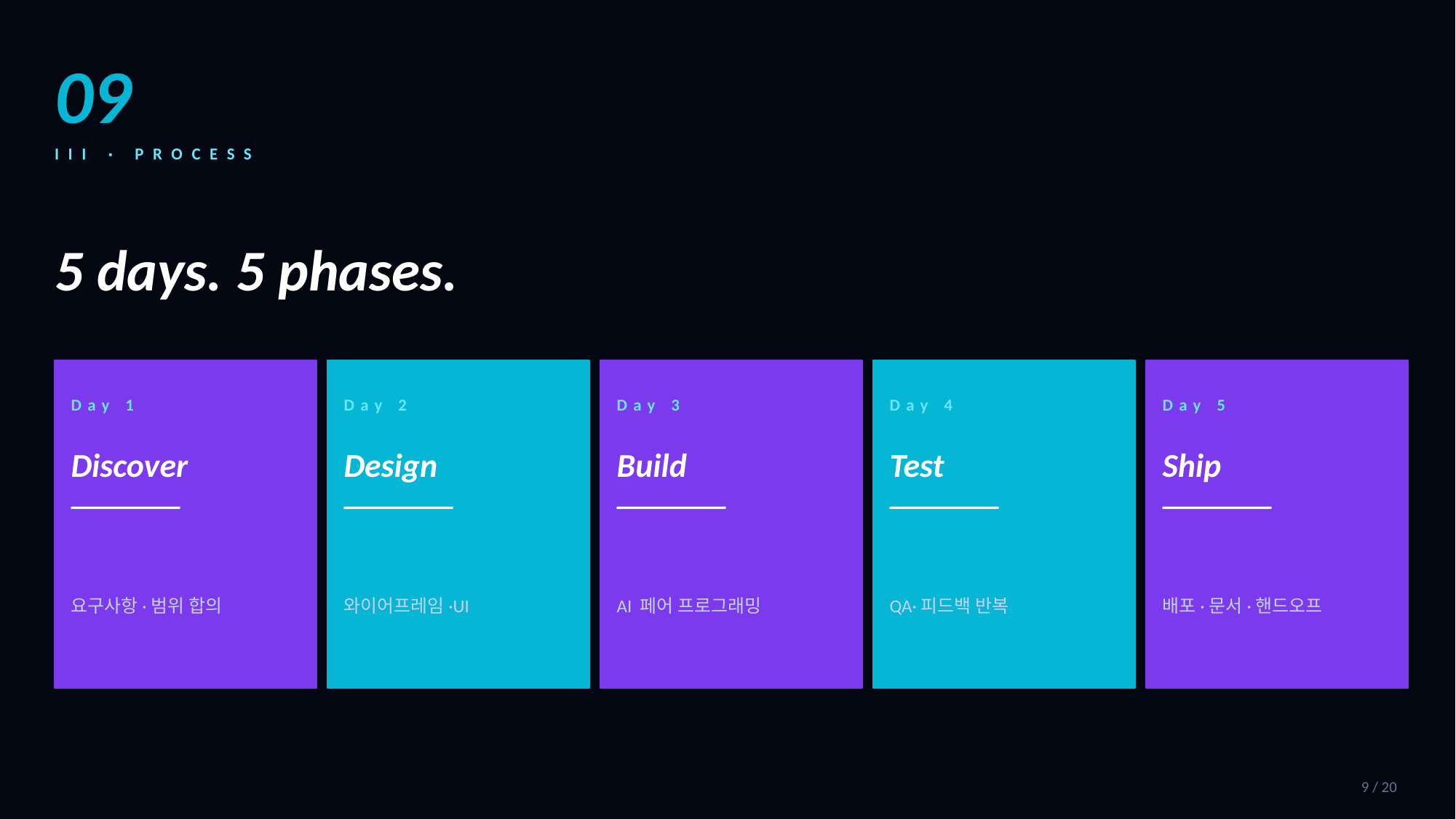

09
III · PROCESS
5 days. 5 phases.

Day 1
Day 2
Day 3
Day 4
Day 5
Discover
Design
Build
Test
Ship

요구사항·범위 합의
와이어프레임·UI
AI 페어 프로그래밍
QA·피드백 반복
배포·문서·핸드오프
9 / 20